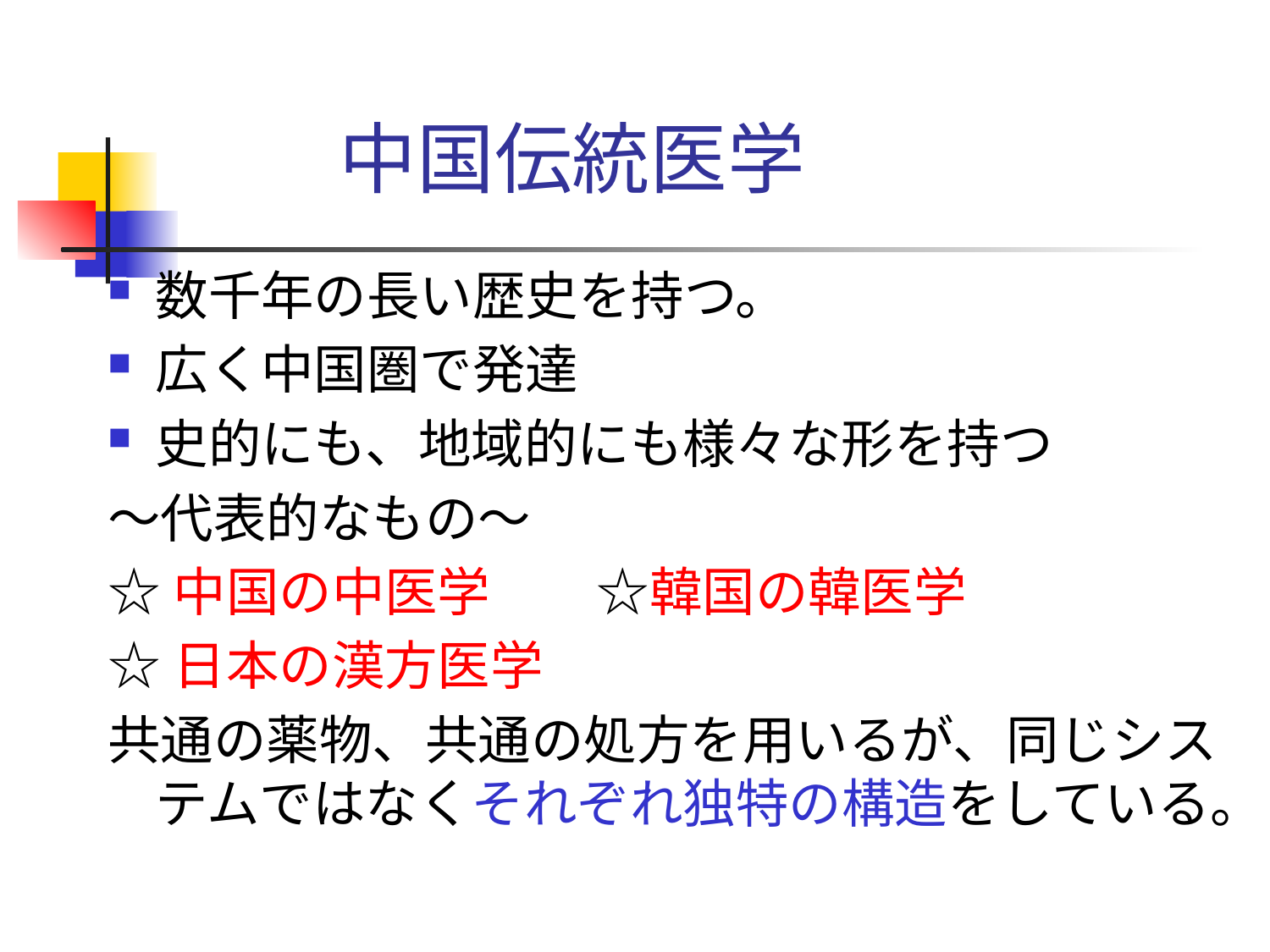

中国伝統医学
数千年の長い歴史を持つ。
広く中国圏で発達
史的にも、地域的にも様々な形を持つ
～代表的なもの～
☆中国の中医学　　☆韓国の韓医学
☆日本の漢方医学
共通の薬物、共通の処方を用いるが、同じシステムではなくそれぞれ独特の構造をしている。